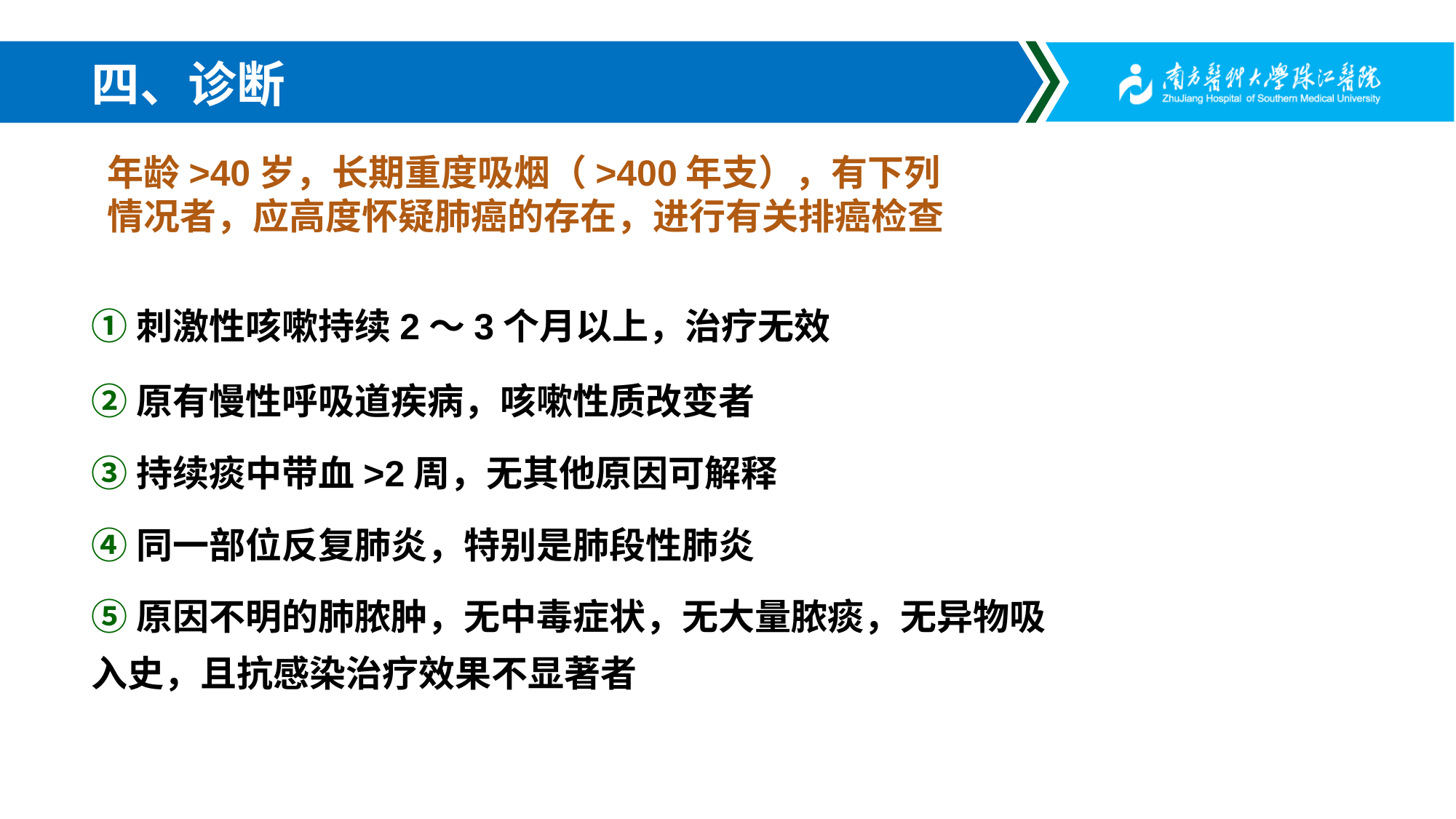

# 四、诊断
年龄>40岁，长期重度吸烟（>400年支），有下列情况者，应高度怀疑肺癌的存在，进行有关排癌检查
①刺激性咳嗽持续2～3个月以上，治疗无效
②原有慢性呼吸道疾病，咳嗽性质改变者
③持续痰中带血>2周，无其他原因可解释
④同一部位反复肺炎，特别是肺段性肺炎
⑤原因不明的肺脓肿，无中毒症状，无大量脓痰，无异物吸入史，且抗感染治疗效果不显著者